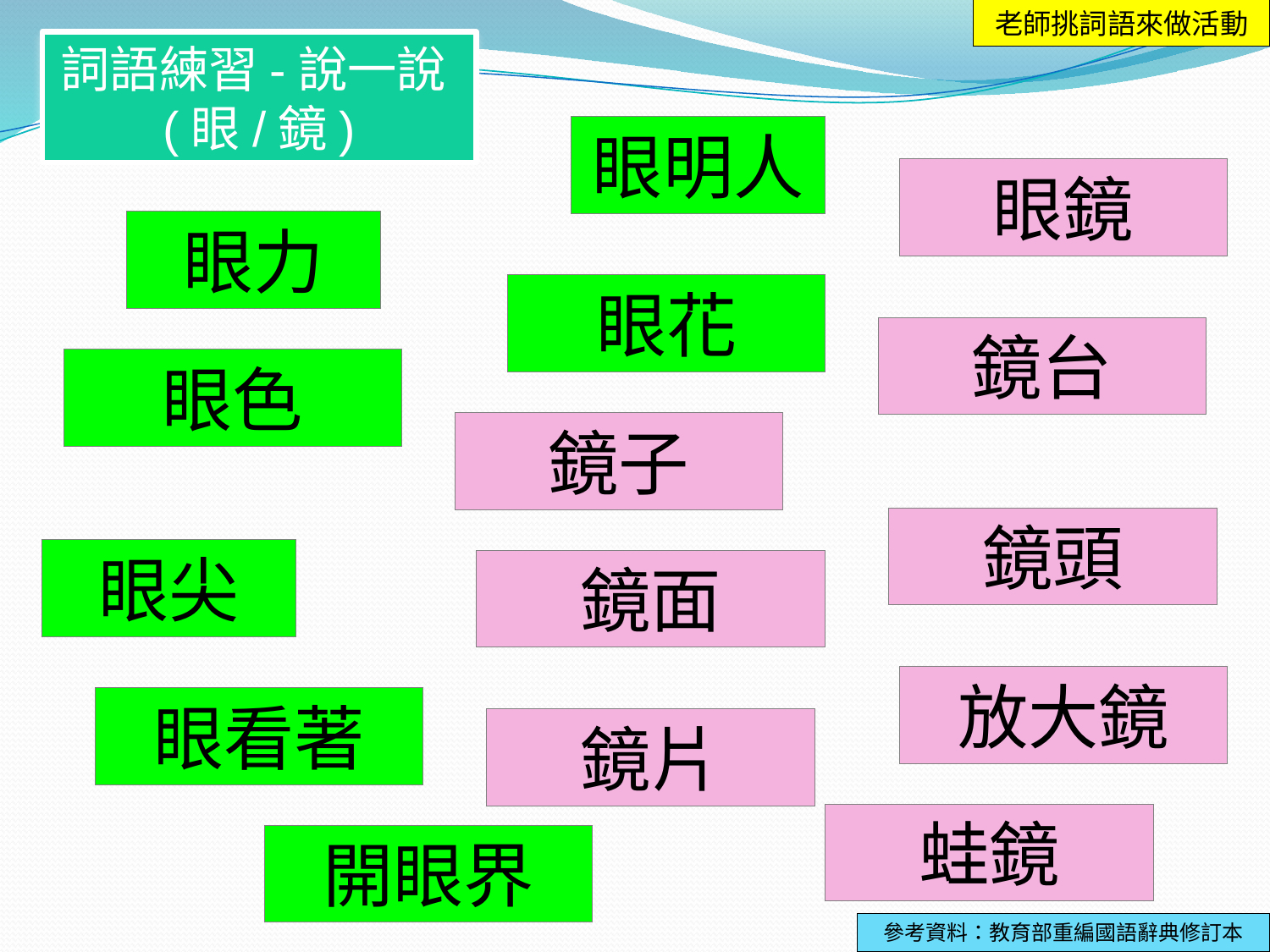

老師挑詞語來做活動
詞語練習-說一說(眼/鏡)
眼明人
眼鏡
眼力
眼花
鏡台
眼色
鏡子
鏡頭
眼尖
鏡面
放大鏡
眼看著
鏡片
蛙鏡
開眼界
參考資料：教育部重編國語辭典修訂本